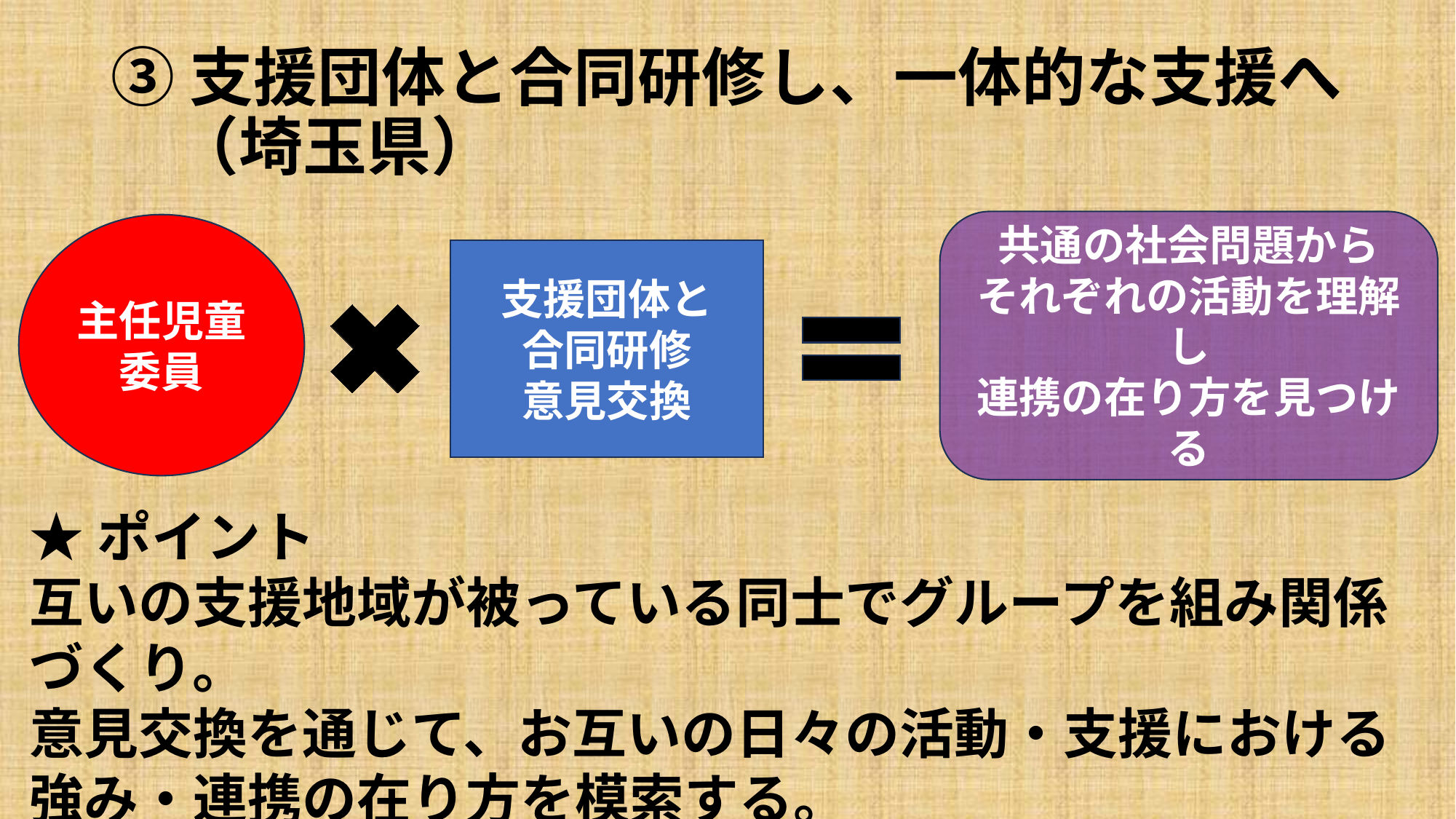

③支援団体と合同研修し、一体的な支援へ
　（埼玉県）
共通の社会問題から
それぞれの活動を理解し
連携の在り方を見つける
主任児童委員
支援団体と
合同研修
意見交換

★ポイント
互いの支援地域が被っている同士でグループを組み関係づくり。
意見交換を通じて、お互いの日々の活動・支援における強み・連携の在り方を模索する。